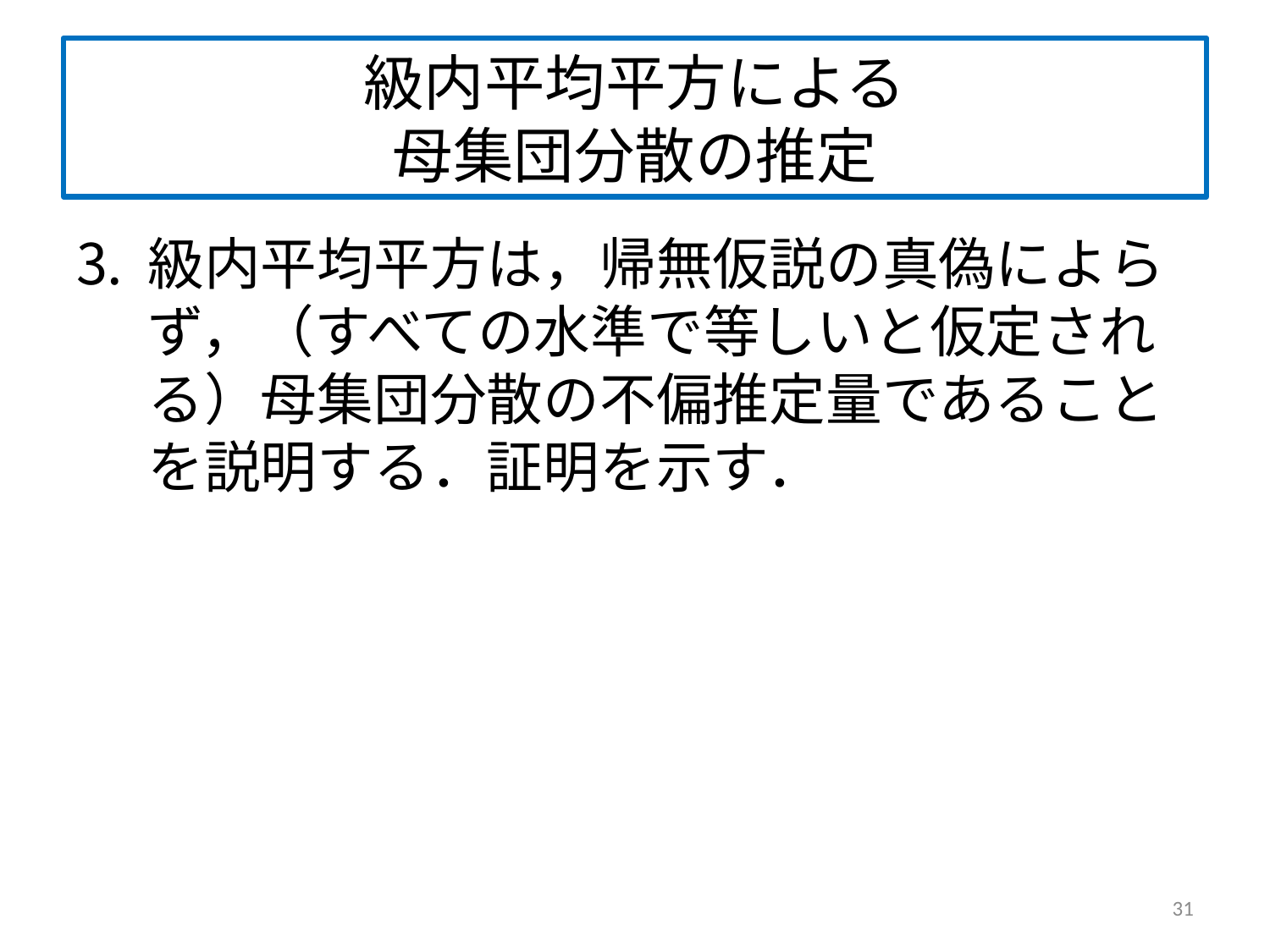

# 級内平均平方による 母集団分散の推定
級内平均平方は，帰無仮説の真偽によらず，（すべての水準で等しいと仮定される）母集団分散の不偏推定量であることを説明する．証明を示す．
31